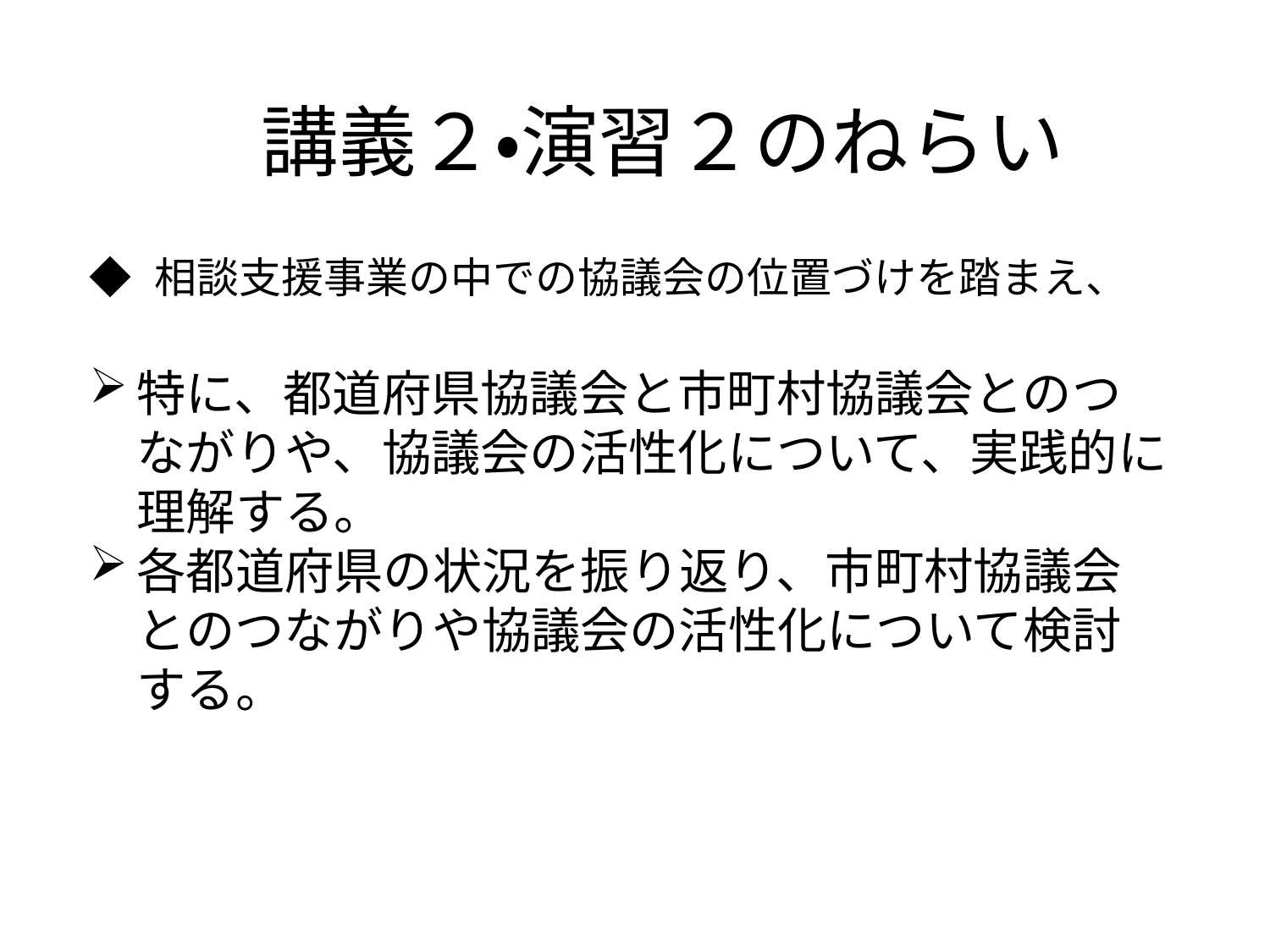

# 講義２・演習２のねらい
◆ 相談支援事業の中での協議会の位置づけを踏まえ、

特に、都道府県協議会と市町村協議会とのつながりや、協議会の活性化について、実践的に理解する。
各都道府県の状況を振り返り、市町村協議会とのつながりや協議会の活性化について検討する。